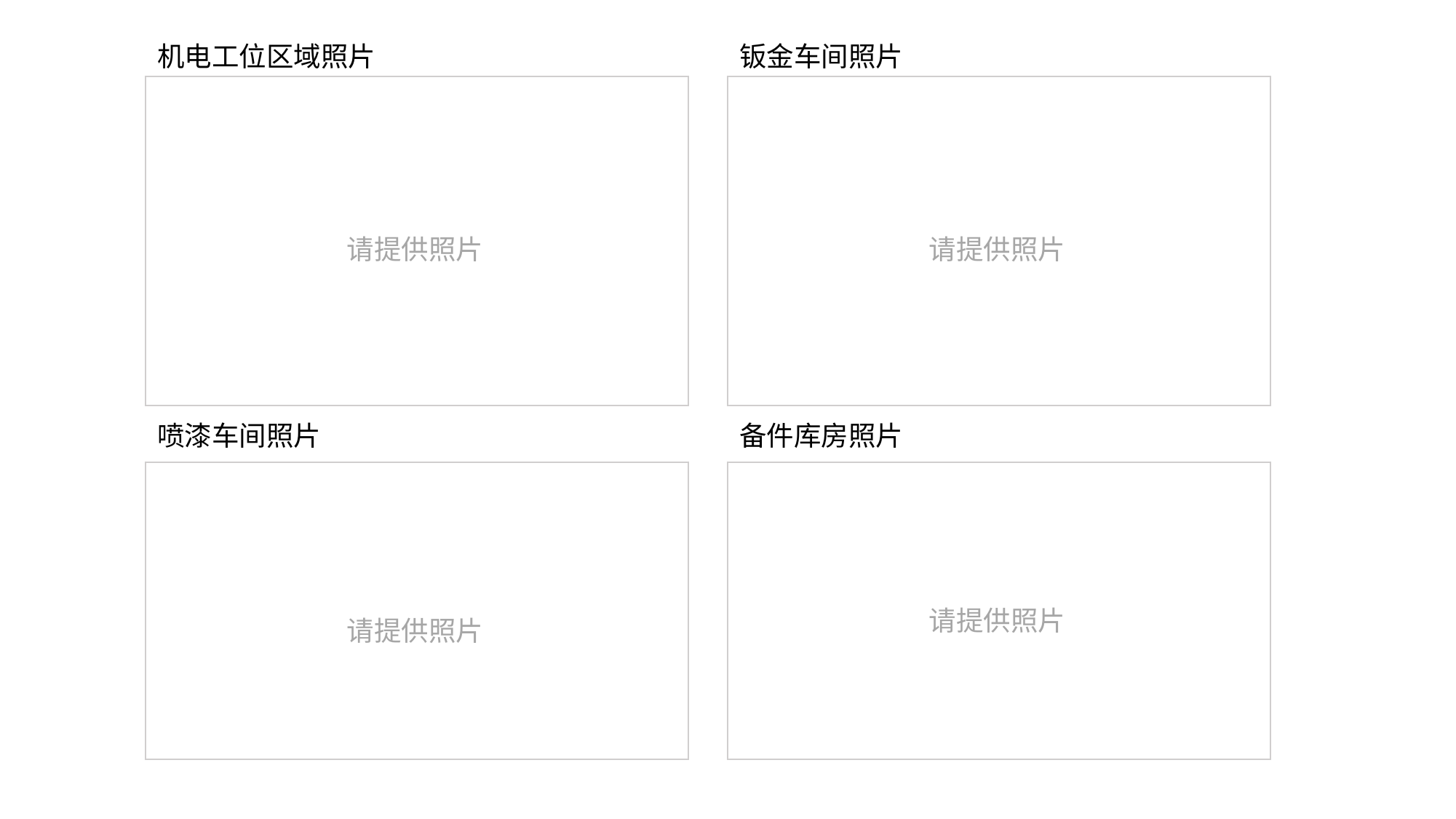

钣金车间照片
机电工位区域照片

请提供照片

请提供照片
喷漆车间照片
备件库房照片

请提供照片

请提供照片